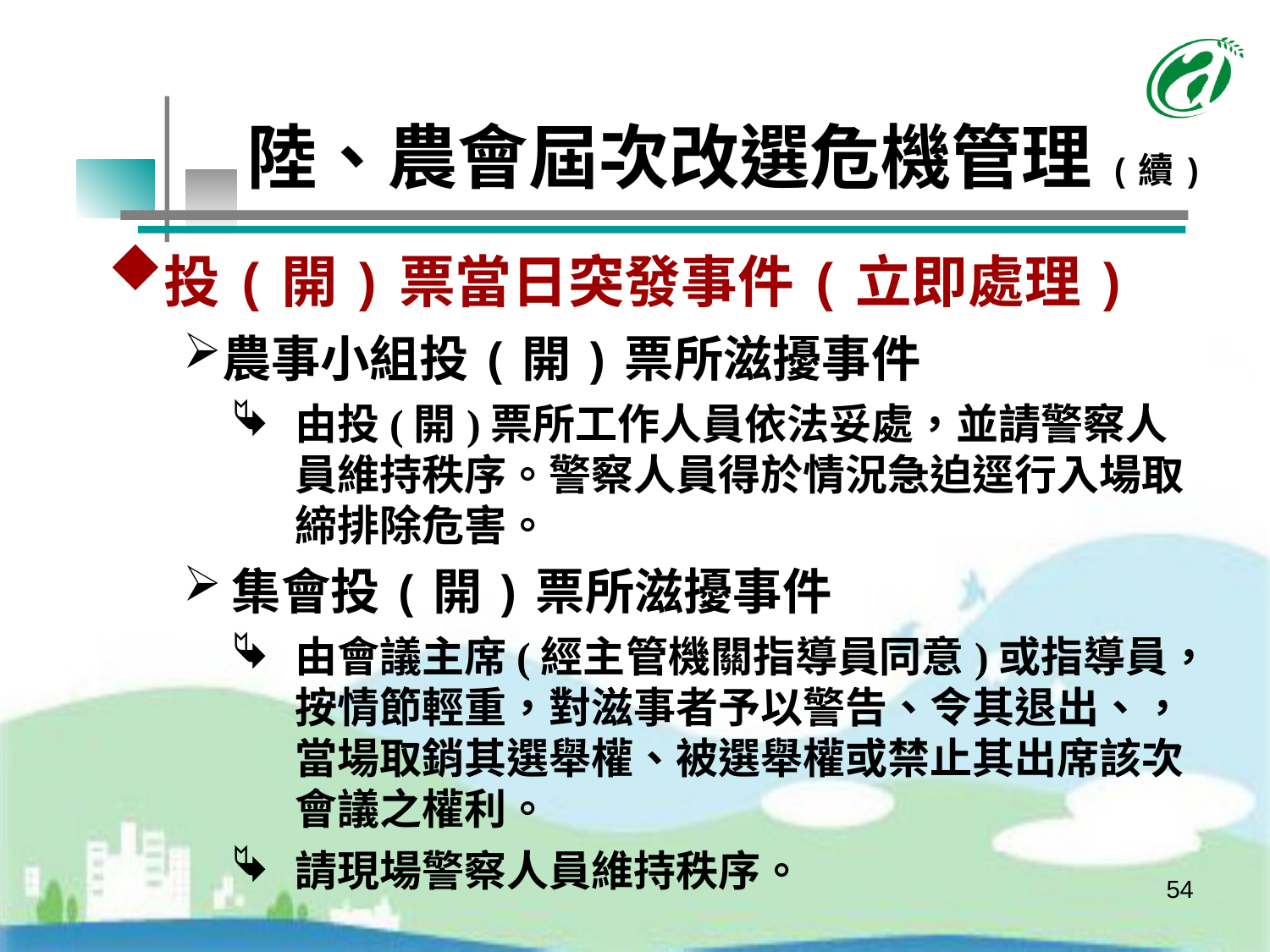

# 陸、農會屆次改選危機管理(續)

投(開)票當日突發事件(立即處理)
農事小組投(開)票所滋擾事件
由投(開)票所工作人員依法妥處，並請警察人員維持秩序。警察人員得於情況急迫逕行入場取締排除危害。
集會投(開)票所滋擾事件
由會議主席(經主管機關指導員同意)或指導員，按情節輕重，對滋事者予以警告、令其退出、，當場取銷其選舉權、被選舉權或禁止其出席該次會議之權利。
請現場警察人員維持秩序。

54